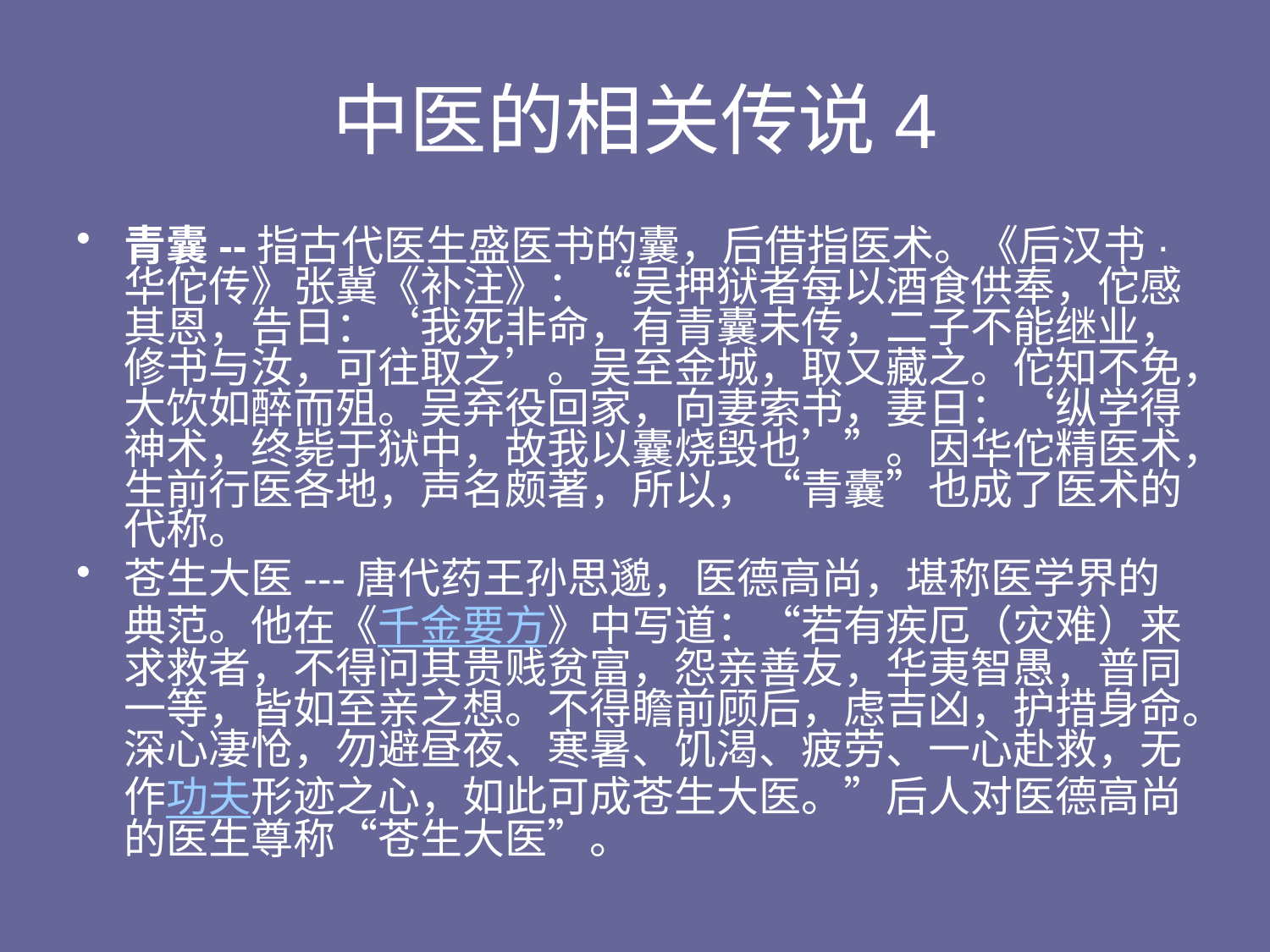

# 中医的相关传说4
青囊--指古代医生盛医书的囊，后借指医术。《后汉书·华佗传》张冀《补注》：“吴押狱者每以酒食供奉，佗感其恩，告日：‘我死非命，有青囊未传，二子不能继业，修书与汝，可往取之’。吴至金城，取又藏之。佗知不免，大饮如醉而殂。吴弃役回家，向妻索书，妻日：‘纵学得神术，终毙于狱中，故我以囊烧毁也’”。因华佗精医术，生前行医各地，声名颇著，所以，“青囊”也成了医术的代称。
苍生大医---唐代药王孙思邈，医德高尚，堪称医学界的典范。他在《千金要方》中写道：“若有疾厄（灾难）来求救者，不得问其贵贱贫富，怨亲善友，华夷智愚，普同一等，皆如至亲之想。不得瞻前顾后，虑吉凶，护措身命。深心凄怆，勿避昼夜、寒暑、饥渴、疲劳、一心赴救，无作功夫形迹之心，如此可成苍生大医。”后人对医德高尚的医生尊称“苍生大医”。